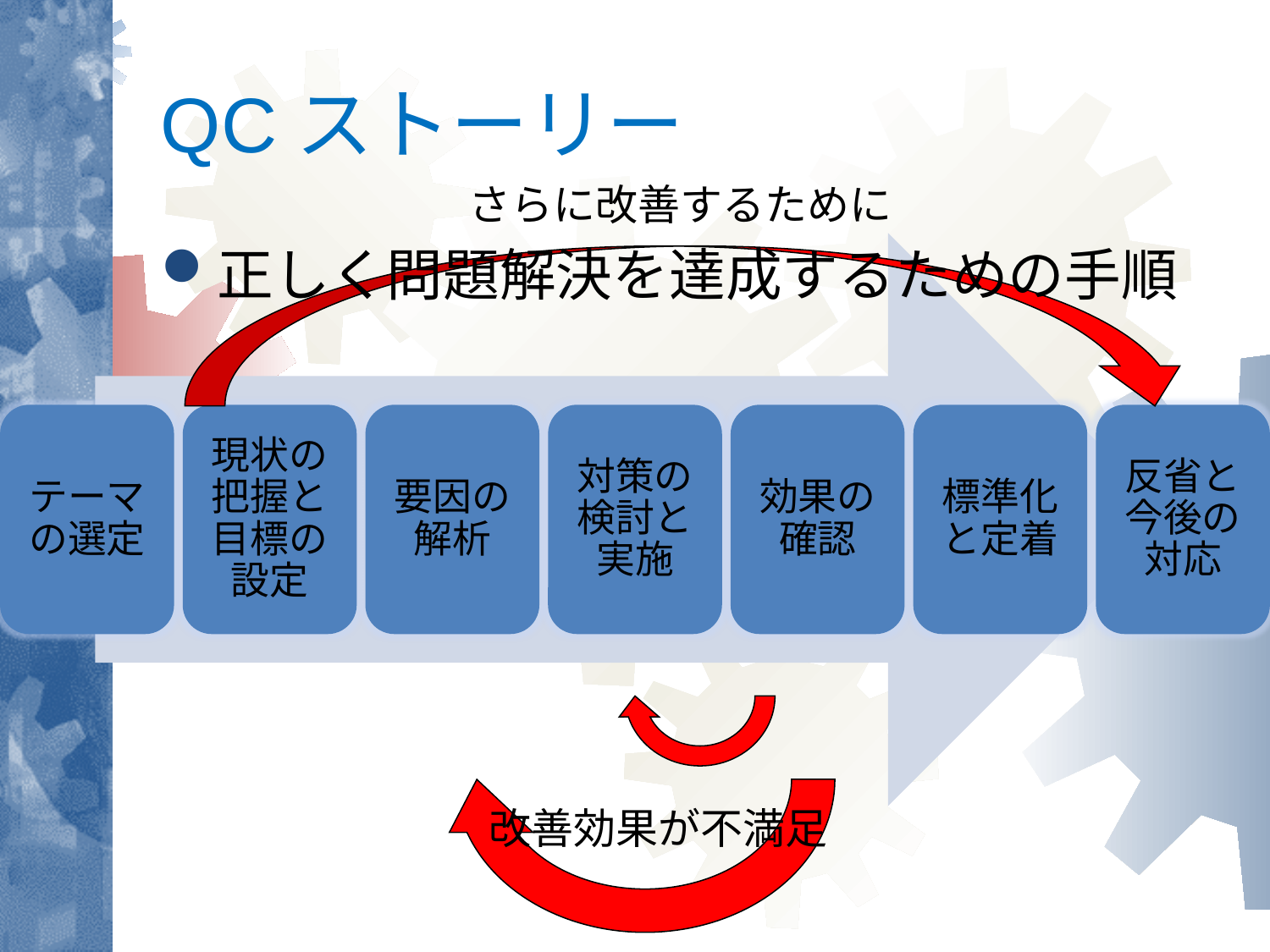

# QCストーリー
さらに改善するために
正しく問題解決を達成するための手順
テーマの選定
現状の把握と目標の設定
要因の解析
対策の検討と実施
効果の確認
標準化と定着
反省と今後の対応

改善効果が不満足